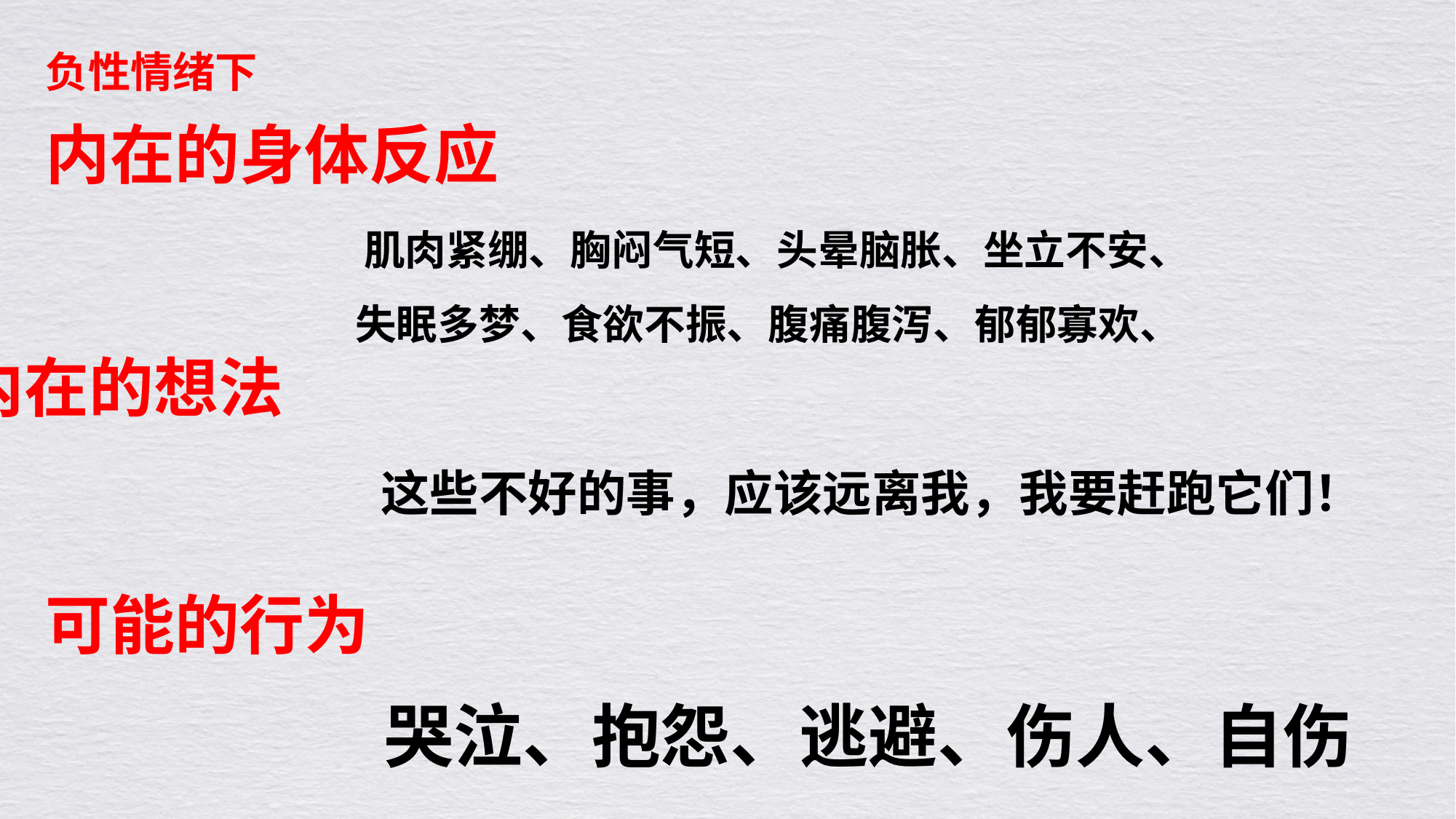

负性情绪下
内在的身体反应
  肌肉紧绷、胸闷气短、头晕脑胀、坐立不安、
失眠多梦、食欲不振、腹痛腹泻、郁郁寡欢、

内在的想法
  这些不好的事，应该远离我，我要赶跑它们！

可能的行为
  哭泣、抱怨、逃避、伤人、自伤